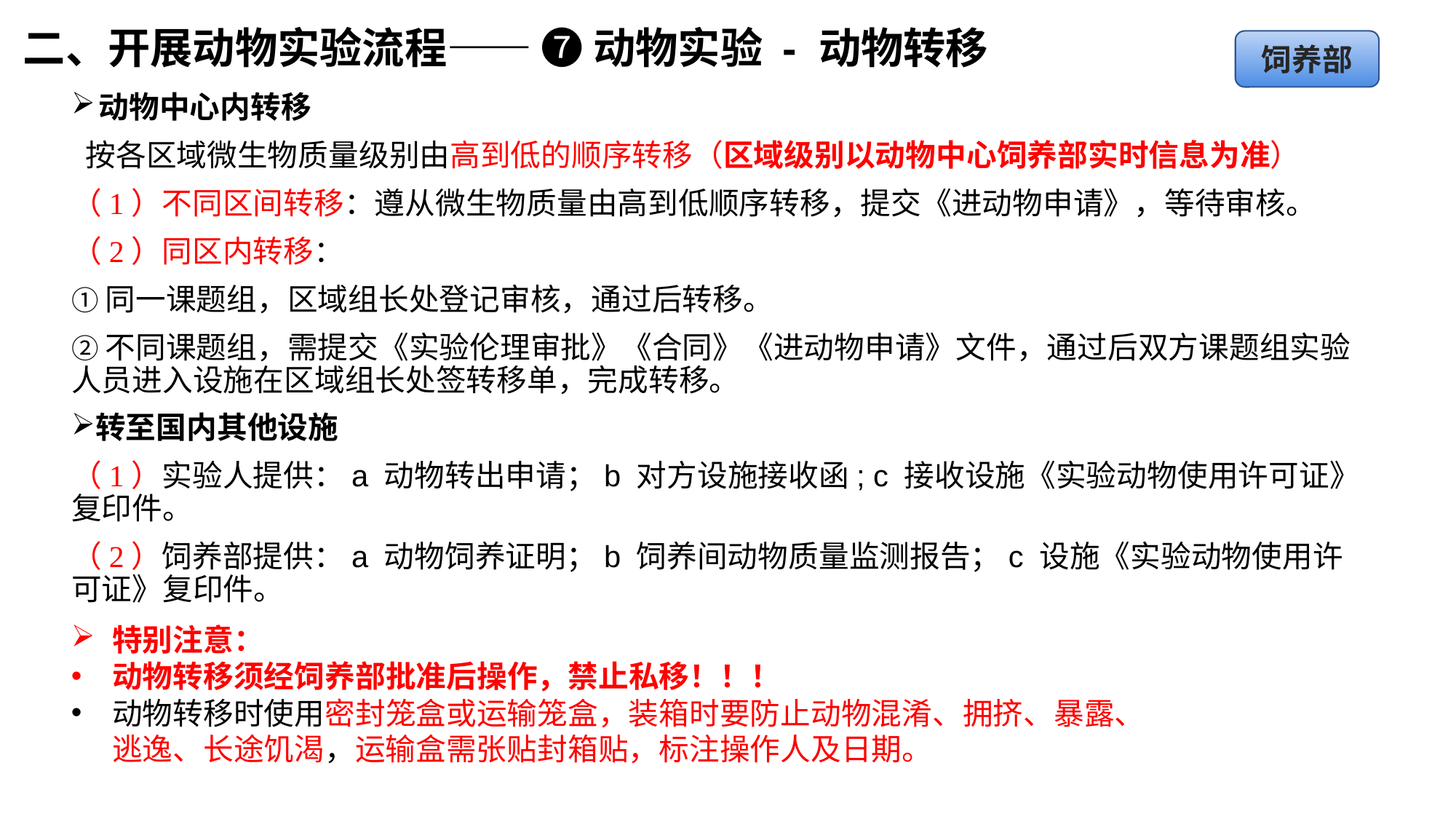

饲养部
二、开展动物实验流程—— ➐ 动物实验 - 动物转移

动物中心内转移
 按各区域微生物质量级别由高到低的顺序转移（区域级别以动物中心饲养部实时信息为准）
（1）不同区间转移：遵从微生物质量由高到低顺序转移，提交《进动物申请》，等待审核。
（2）同区内转移：
①同一课题组，区域组长处登记审核，通过后转移。
②不同课题组，需提交《实验伦理审批》《合同》《进动物申请》文件，通过后双方课题组实验人员进入设施在区域组长处签转移单，完成转移。
转至国内其他设施
（1）实验人提供：a 动物转出申请；b 对方设施接收函; c 接收设施《实验动物使用许可证》复印件。
（2）饲养部提供：a 动物饲养证明；b 饲养间动物质量监测报告；c 设施《实验动物使用许可证》复印件。

特别注意：
动物转移须经饲养部批准后操作，禁止私移！！！
动物转移时使用密封笼盒或运输笼盒，装箱时要防止动物混淆、拥挤、暴露、逃逸、长途饥渴，运输盒需张贴封箱贴，标注操作人及日期。
23